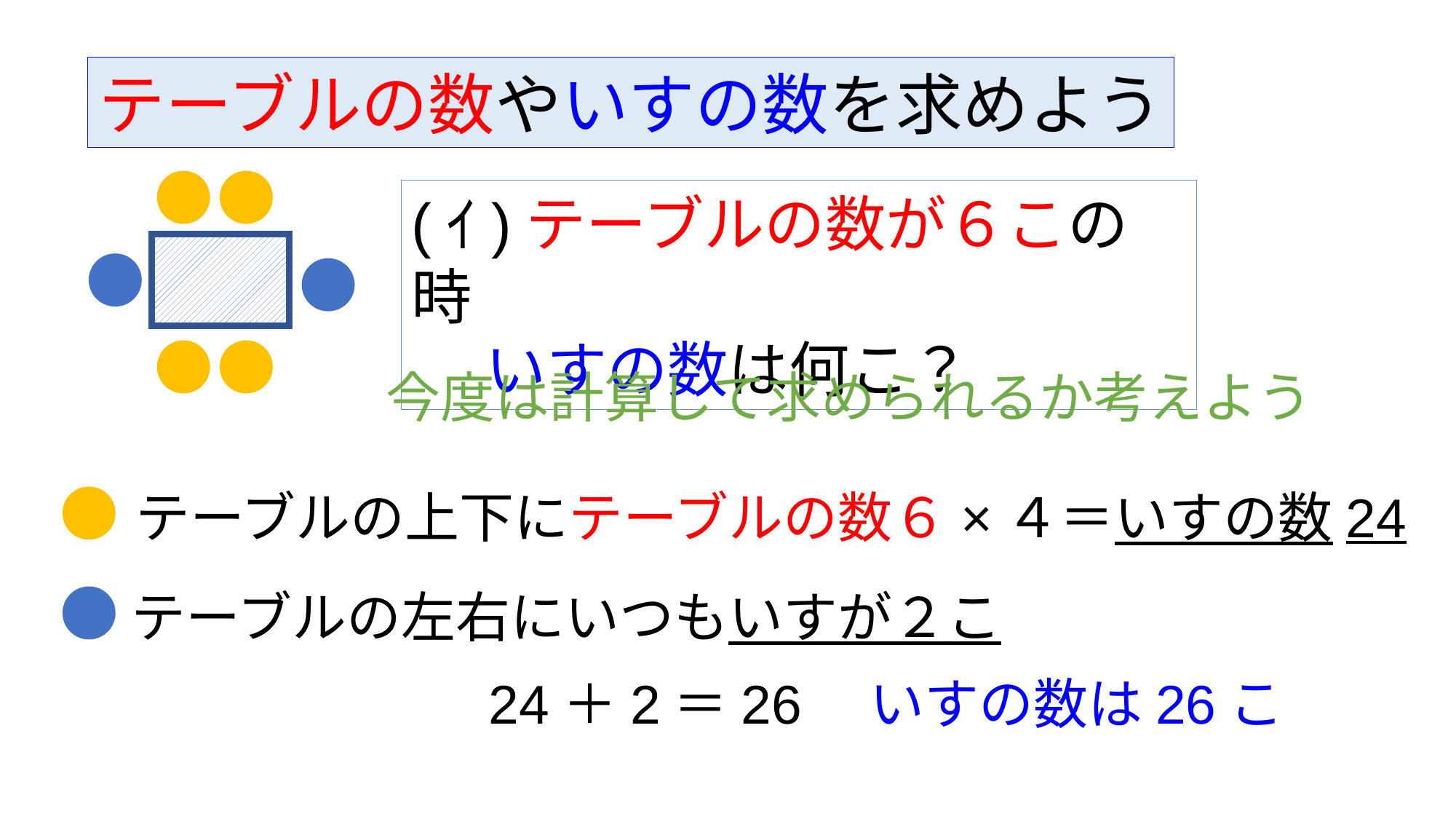

テーブルの数やいすの数を求めよう

(ｲ)テーブルの数が６この時
　 いすの数は何こ？

今度は計算して求められるか考えよう
テーブルの上下にテーブルの数６×４＝いすの数24

テーブルの左右にいつもいすが２こ

24＋2＝26　いすの数は26こ